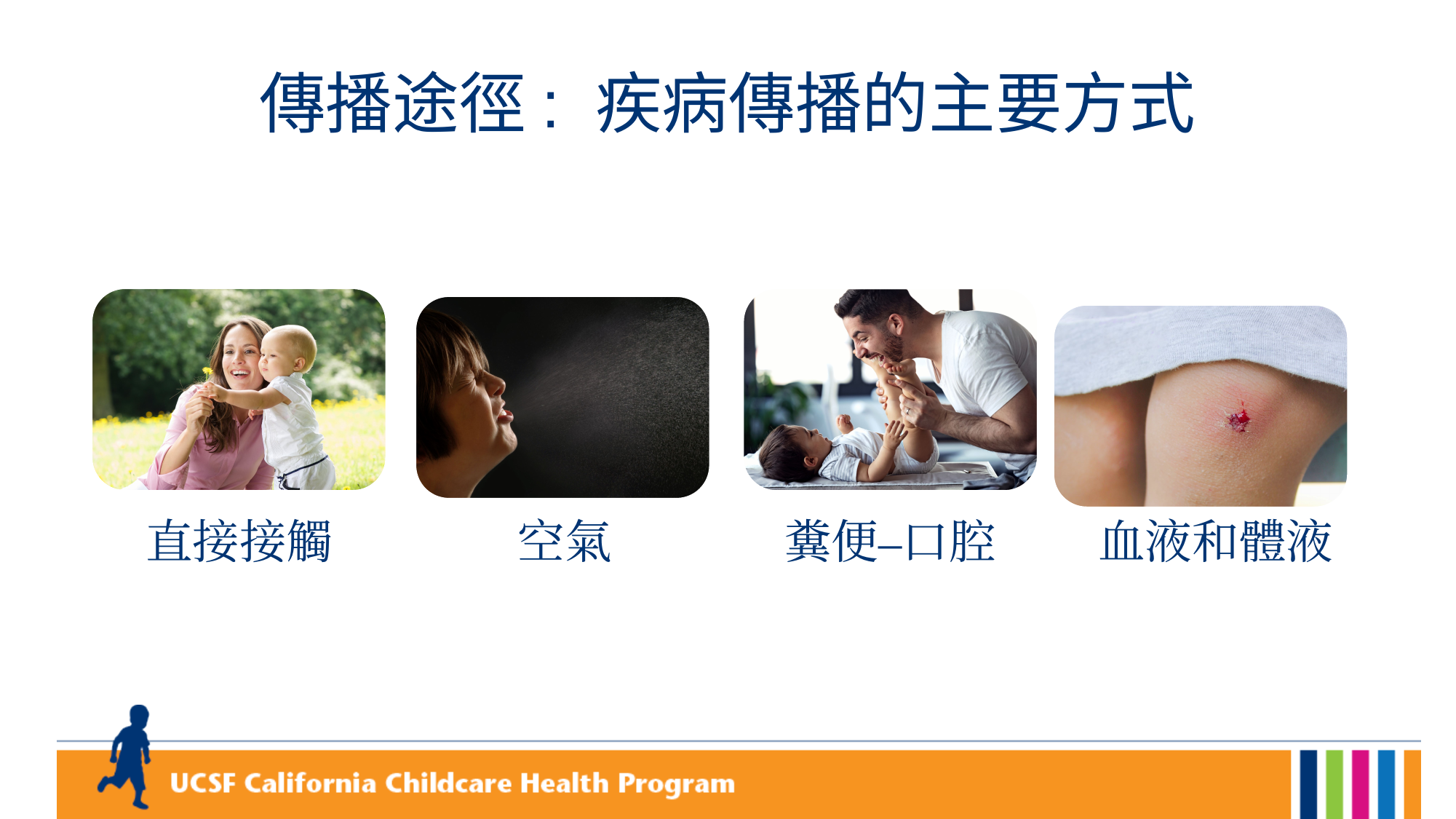

# 傳播途徑: 疾病傳播的主要方式

直接接觸

空氣

糞便–口腔

血液和體液